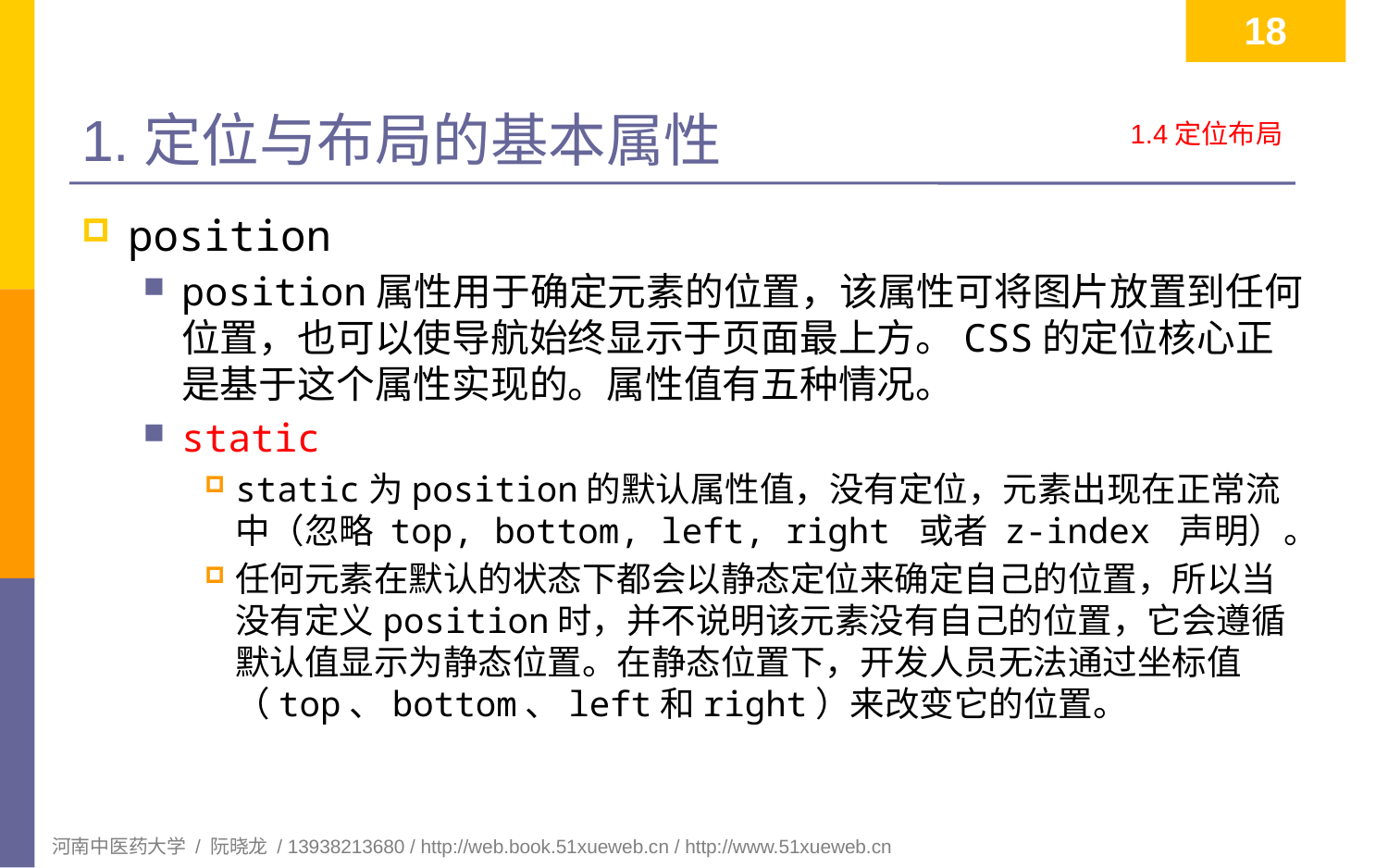

18
# 1.定位与布局的基本属性
1.4定位布局
position
position属性用于确定元素的位置，该属性可将图片放置到任何位置，也可以使导航始终显示于页面最上方。CSS的定位核心正是基于这个属性实现的。属性值有五种情况。
static
static为position的默认属性值，没有定位，元素出现在正常流中（忽略 top, bottom, left, right 或者 z-index 声明）。
任何元素在默认的状态下都会以静态定位来确定自己的位置，所以当没有定义position时，并不说明该元素没有自己的位置，它会遵循默认值显示为静态位置。在静态位置下，开发人员无法通过坐标值（top、bottom、left和right）来改变它的位置。